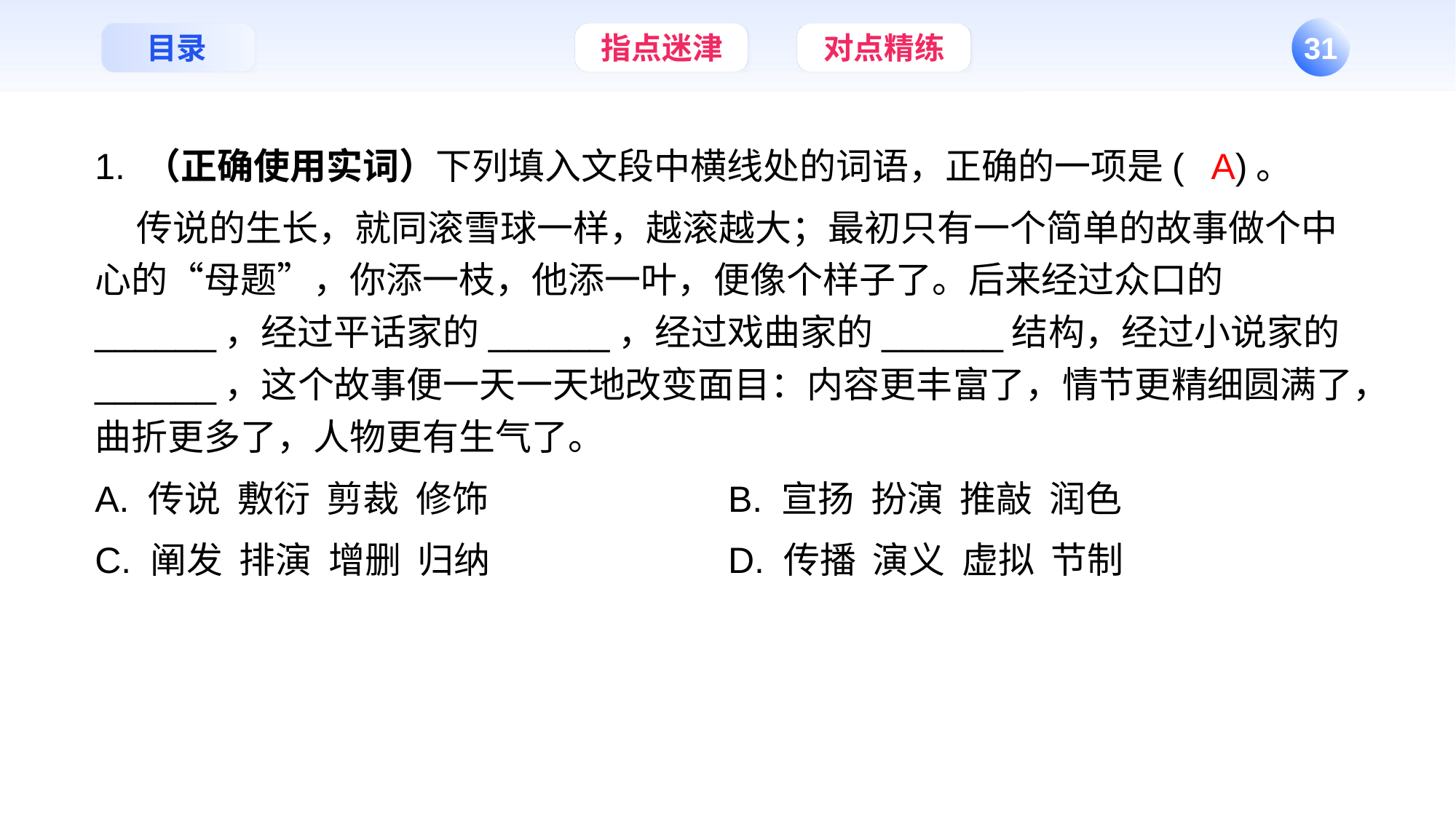

1. （正确使用实词）下列填入文段中横线处的词语，正确的一项是(     )。
    传说的生长，就同滚雪球一样，越滚越大；最初只有一个简单的故事做个中心的“母题”，你添一枝，他添一叶，便像个样子了。后来经过众口的______，经过平话家的______，经过戏曲家的______结构，经过小说家的______，这个故事便一天一天地改变面目：内容更丰富了，情节更精细圆满了，曲折更多了，人物更有生气了。
A. 传说  敷衍  剪裁  修饰	B. 宣扬  扮演  推敲  润色
C. 阐发  排演  增删  归纳	D. 传播  演义  虚拟  节制
A